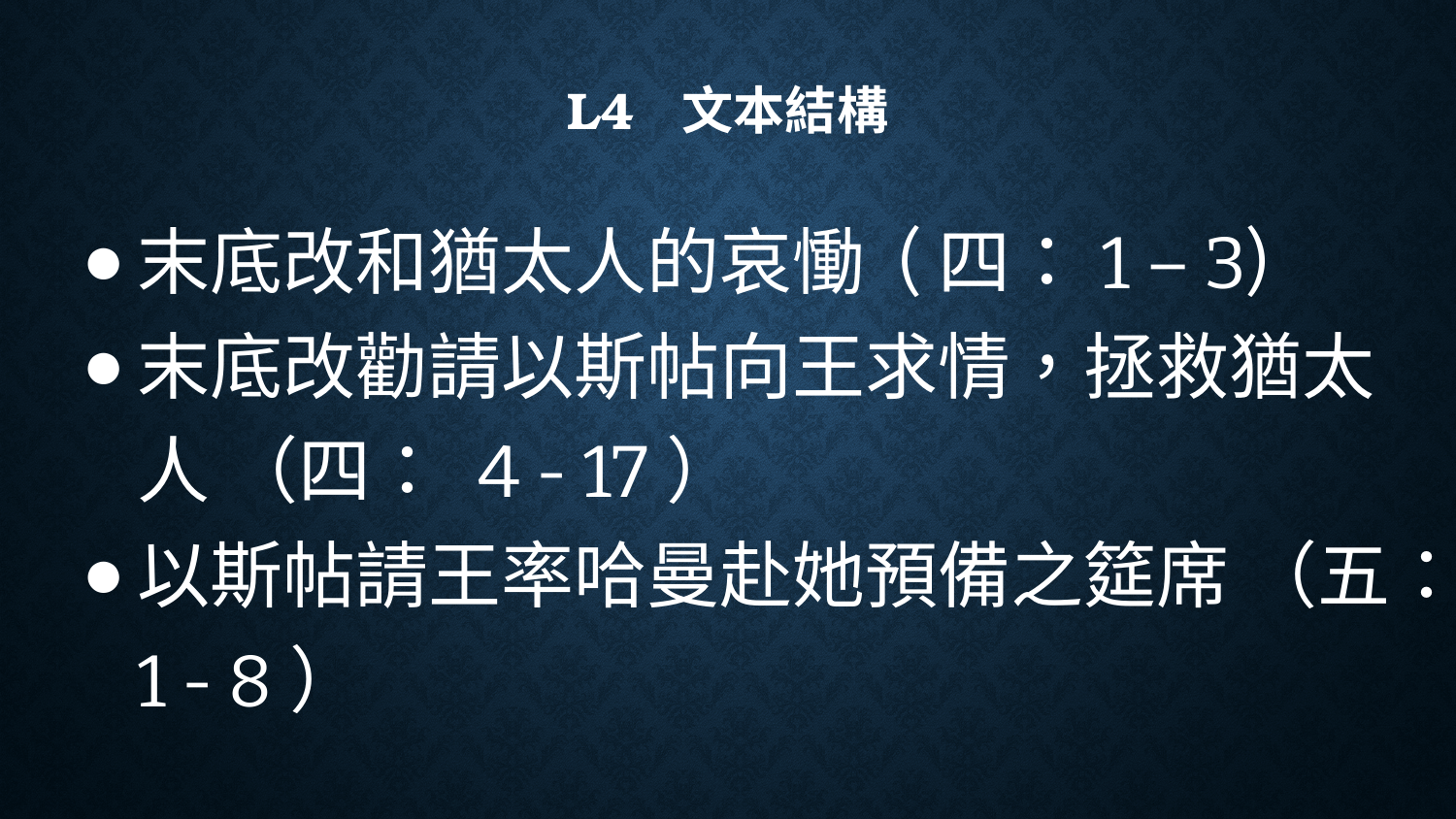

# L4  文本結構
末底改和猶太人的哀慟 (四：1 – 3)
末底改勸請以斯帖向王求情，拯救猶太人 （四： 4 - 17）
以斯帖請王率哈曼赴她預備之筵席 （五：1 - 8）